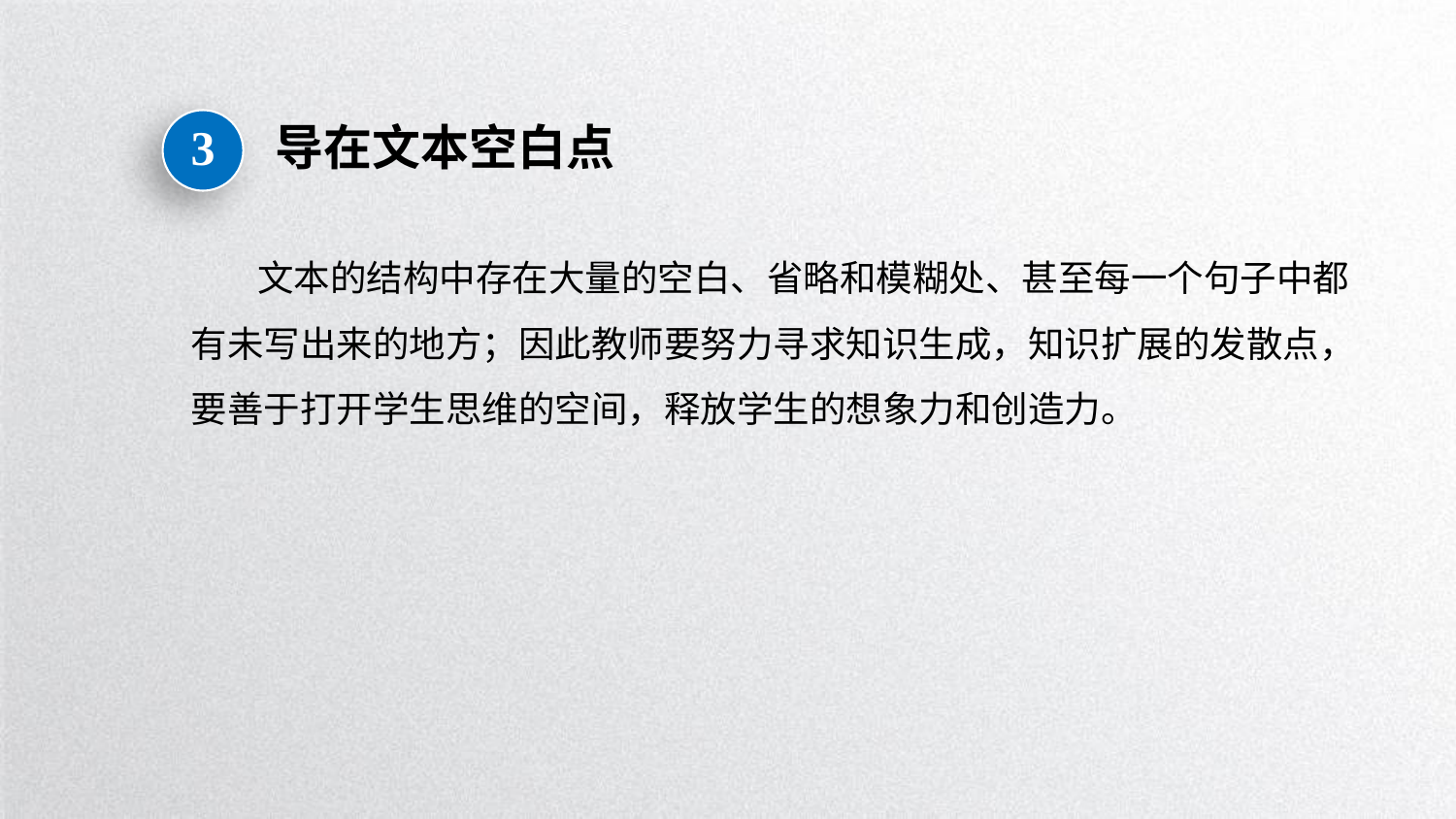

3    导在文本空白点

       文本的结构中存在大量的空白、省略和模糊处、甚至每一个句子中都有未写出来的地方；因此教师要努力寻求知识生成，知识扩展的发散点，要善于打开学生思维的空间，释放学生的想象力和创造力。